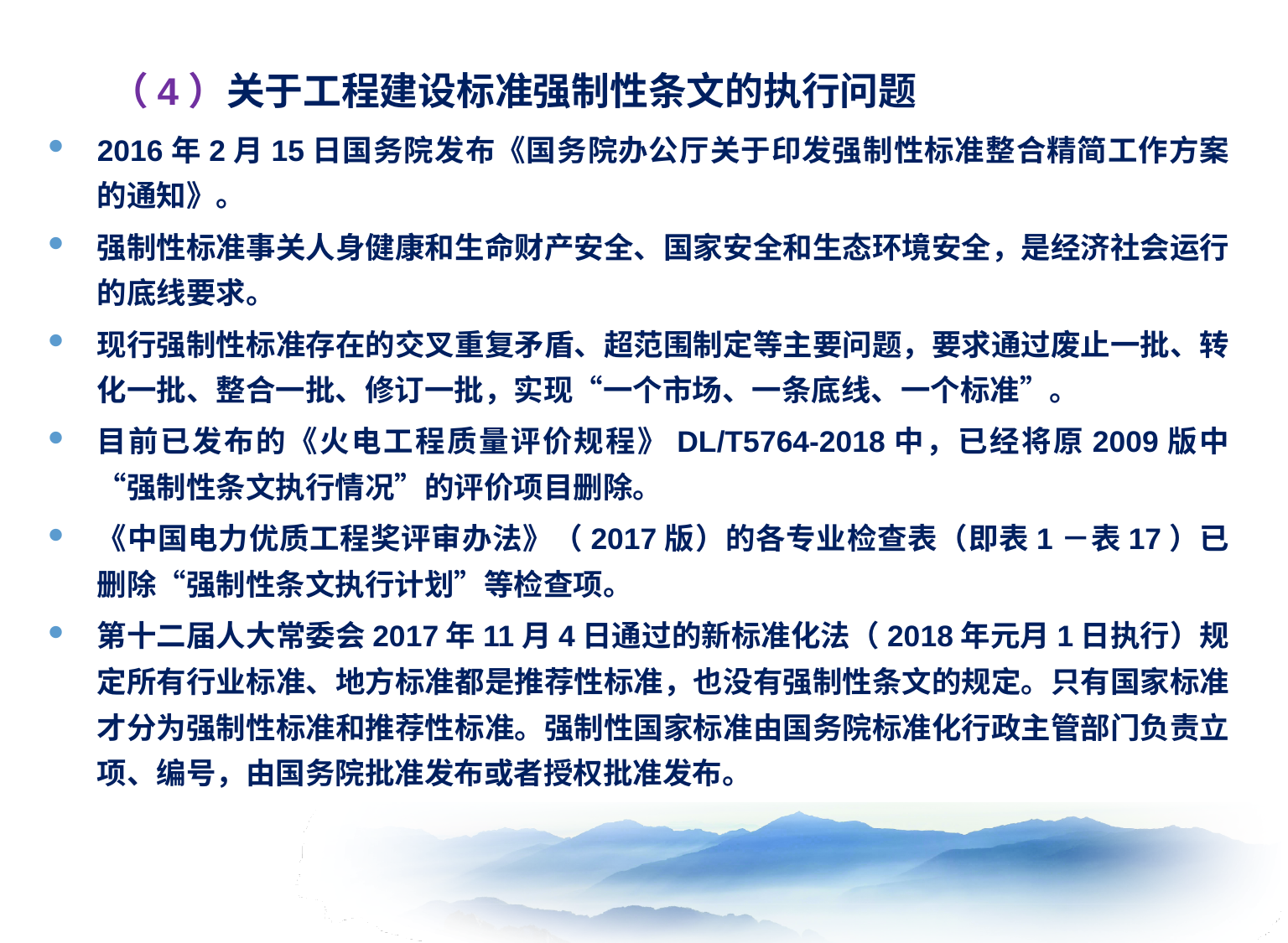

# （4）关于工程建设标准强制性条文的执行问题
2016年2月15日国务院发布《国务院办公厅关于印发强制性标准整合精简工作方案的通知》。
强制性标准事关人身健康和生命财产安全、国家安全和生态环境安全，是经济社会运行的底线要求。
现行强制性标准存在的交叉重复矛盾、超范围制定等主要问题，要求通过废止一批、转化一批、整合一批、修订一批，实现“一个市场、一条底线、一个标准”。
目前已发布的《火电工程质量评价规程》DL/T5764-2018中，已经将原2009版中“强制性条文执行情况”的评价项目删除。
《中国电力优质工程奖评审办法》（2017版）的各专业检查表（即表1－表17）已删除“强制性条文执行计划”等检查项。
第十二届人大常委会2017年11月4日通过的新标准化法（2018年元月1日执行）规定所有行业标准、地方标准都是推荐性标准，也没有强制性条文的规定。只有国家标准才分为强制性标准和推荐性标准。强制性国家标准由国务院标准化行政主管部门负责立项、编号，由国务院批准发布或者授权批准发布。